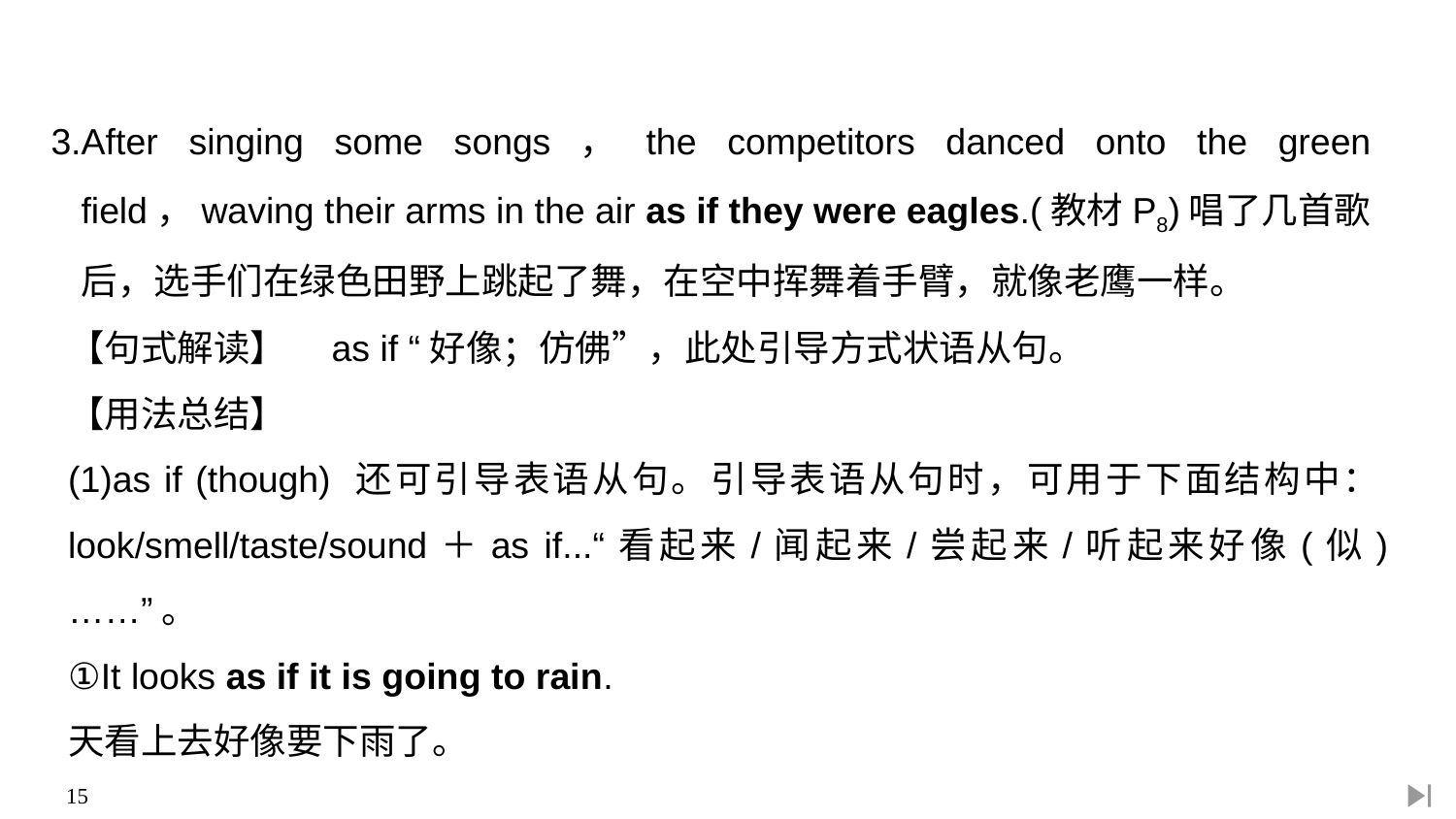

3.After singing some songs，the competitors danced onto the green field，waving their arms in the air as if they were eagles.(教材P8)唱了几首歌后，选手们在绿色田野上跳起了舞，在空中挥舞着手臂，就像老鹰一样。
【句式解读】　as if “好像；仿佛”，此处引导方式状语从句。
【用法总结】
(1)as if (though) 还可引导表语从句。引导表语从句时，可用于下面结构中：look/smell/taste/sound＋as if...“看起来/闻起来/尝起来/听起来好像(似)……”。
①It looks as if it is going to rain.
天看上去好像要下雨了。